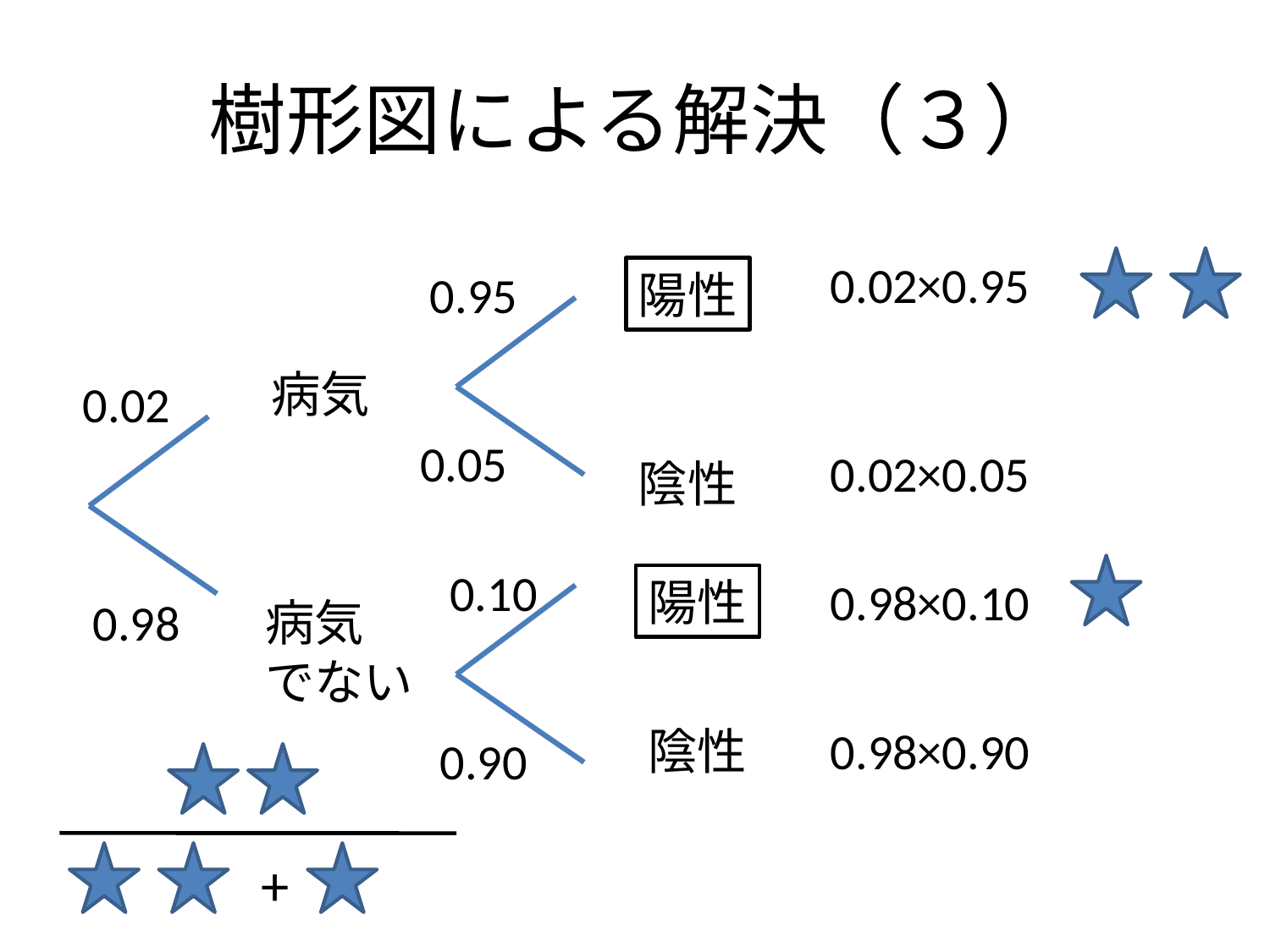

# 樹形図による解決（３）
0.02×0.95

0.95
陽性
病気
0.02
0.05
0.02×0.05
陰性
0.10

陽性
0.98×0.10
0.98
病気
でない
陰性
0.98×0.90
0.90

+